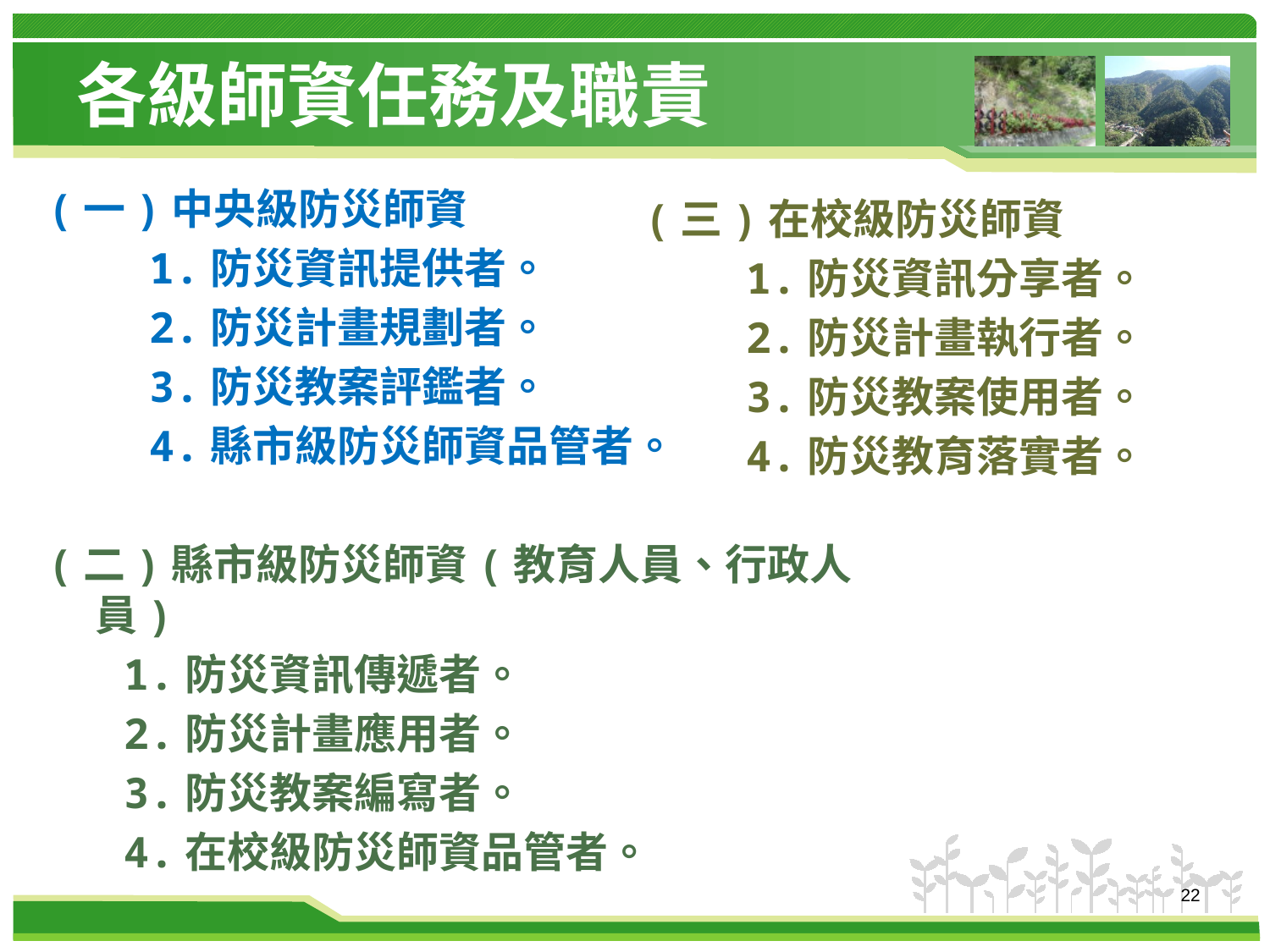

# 各級師資任務及職責
(一)中央級防災師資
    1.防災資訊提供者。
    2.防災計畫規劃者。
    3.防災教案評鑑者。
    4.縣市級防災師資品管者。

(二)縣市級防災師資(教育人員、行政人員)
   1.防災資訊傳遞者。
   2.防災計畫應用者。
   3.防災教案編寫者。
   4.在校級防災師資品管者。
(三)在校級防災師資
    1.防災資訊分享者。
    2.防災計畫執行者。
    3.防災教案使用者。
    4.防災教育落實者。
22